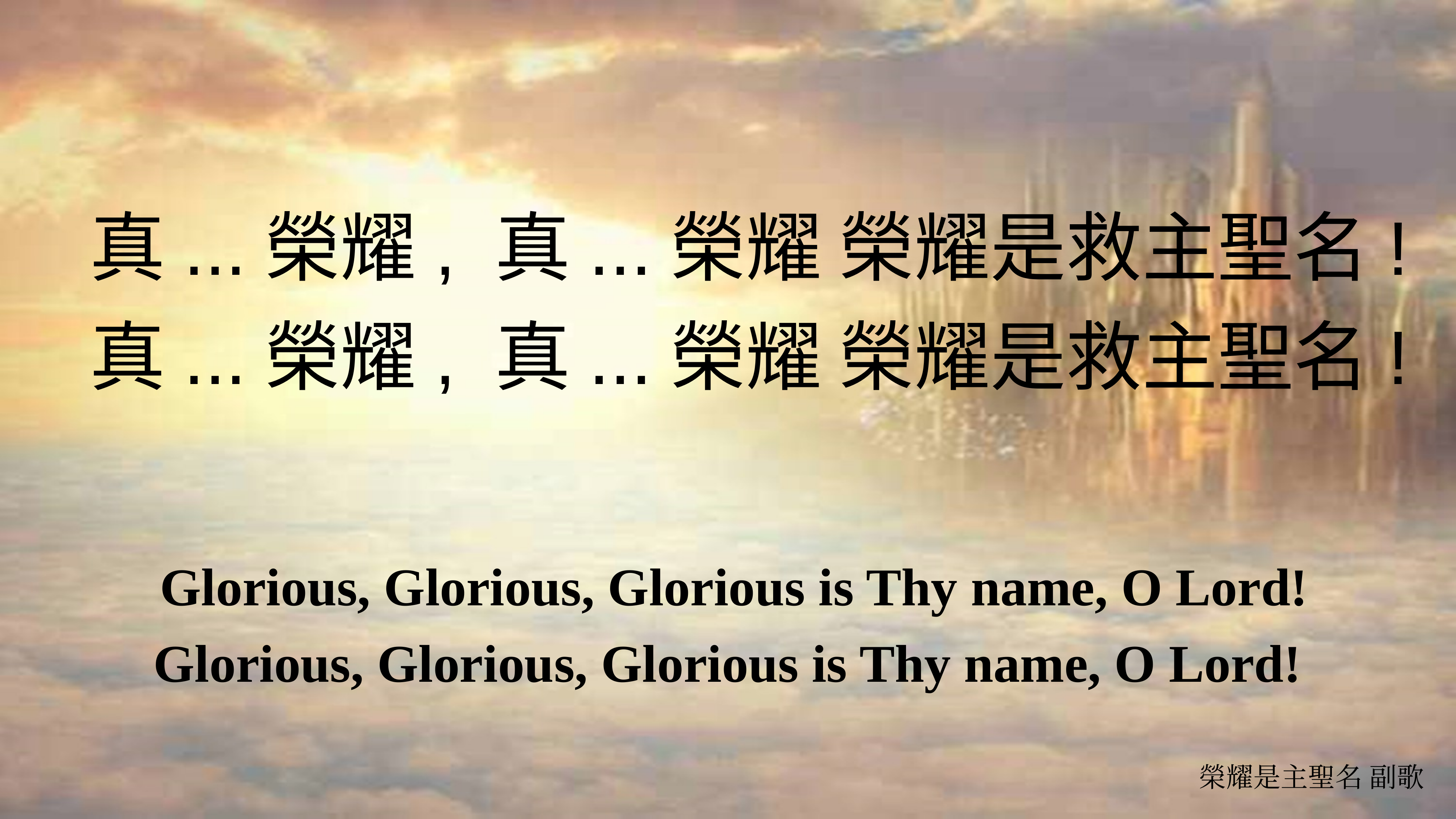

真...榮耀, 真...榮耀 榮耀是救主聖名!
  真...榮耀, 真...榮耀 榮耀是救主聖名!
 Glorious, Glorious, Glorious is Thy name, O Lord!
Glorious, Glorious, Glorious is Thy name, O Lord!
榮耀是主聖名 副歌